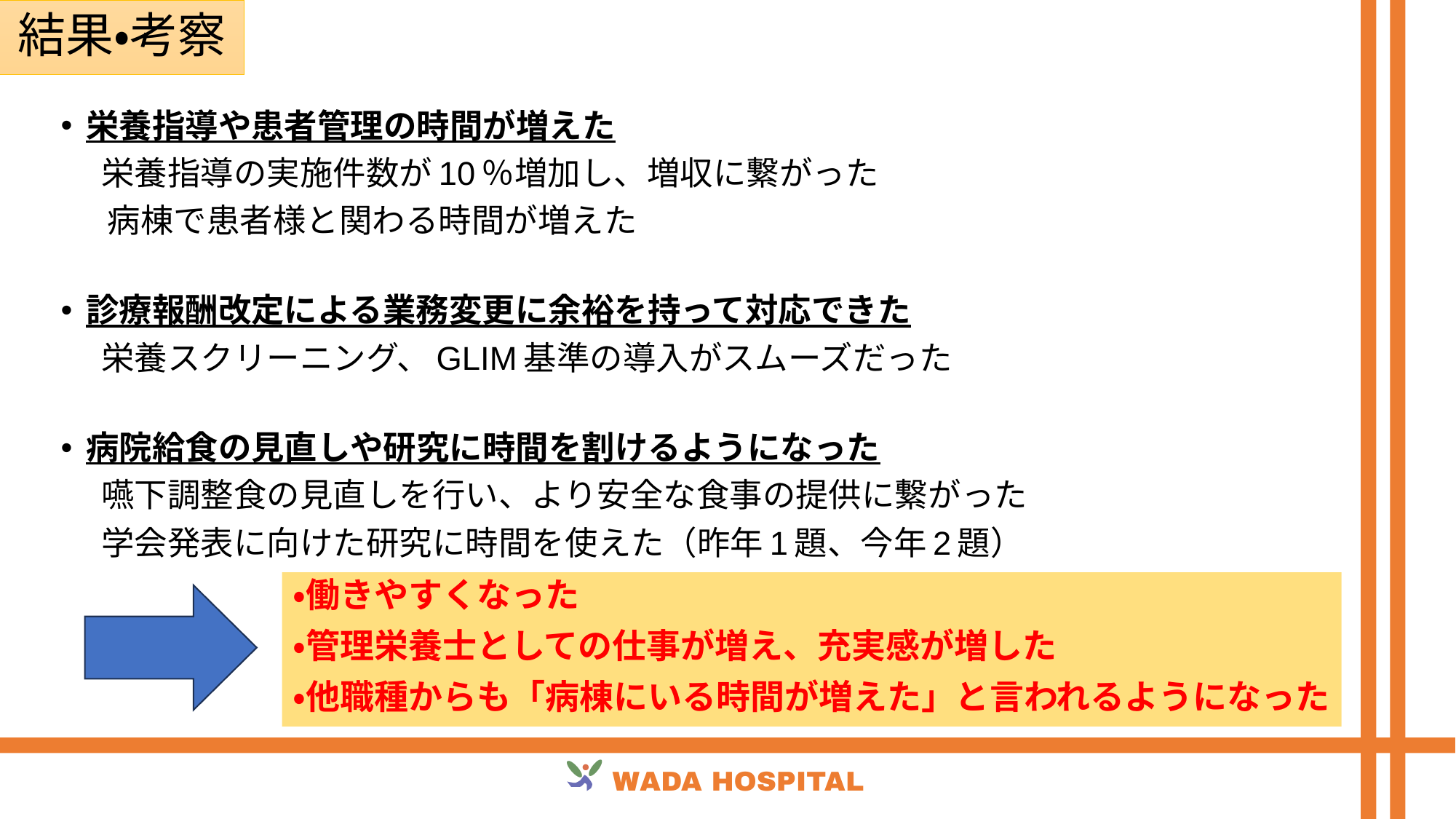

結果・考察
栄養指導や患者管理の時間が増えた
　 栄養指導の実施件数が10％増加し、増収に繋がった
 　病棟で患者様と関わる時間が増えた

診療報酬改定による業務変更に余裕を持って対応できた
　 栄養スクリーニング、GLIM基準の導入がスムーズだった

病院給食の見直しや研究に時間を割けるようになった
　 嚥下調整食の見直しを行い、より安全な食事の提供に繋がった
　 学会発表に向けた研究に時間を使えた（昨年1題、今年2題）

・働きやすくなった
・管理栄養士としての仕事が増え、充実感が増した
・他職種からも「病棟にいる時間が増えた」と言われるようになった